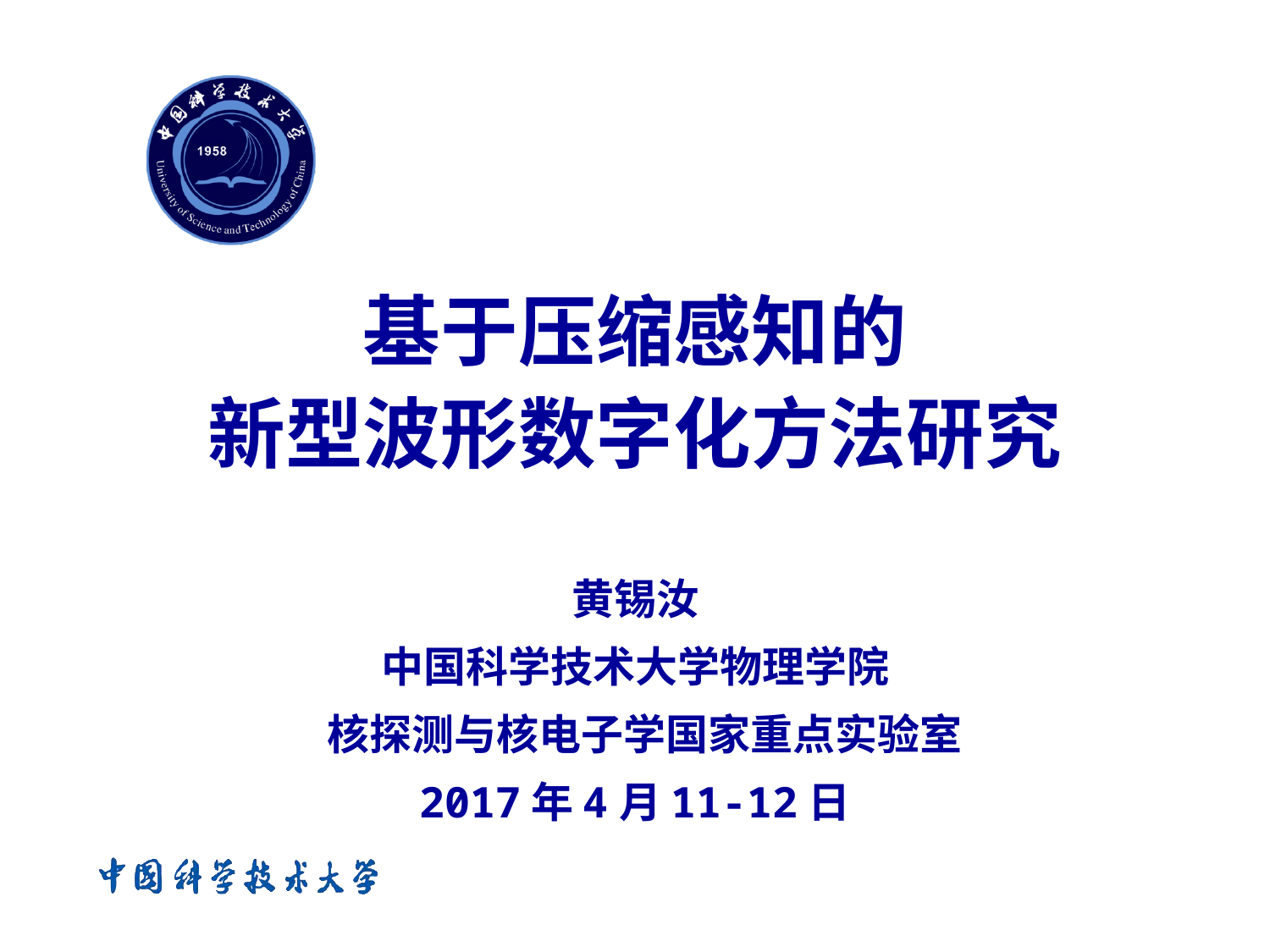

# 基于压缩感知的 新型波形数字化方法研究
黄锡汝
中国科学技术大学物理学院
 核探测与核电子学国家重点实验室
2017年4月11-12日